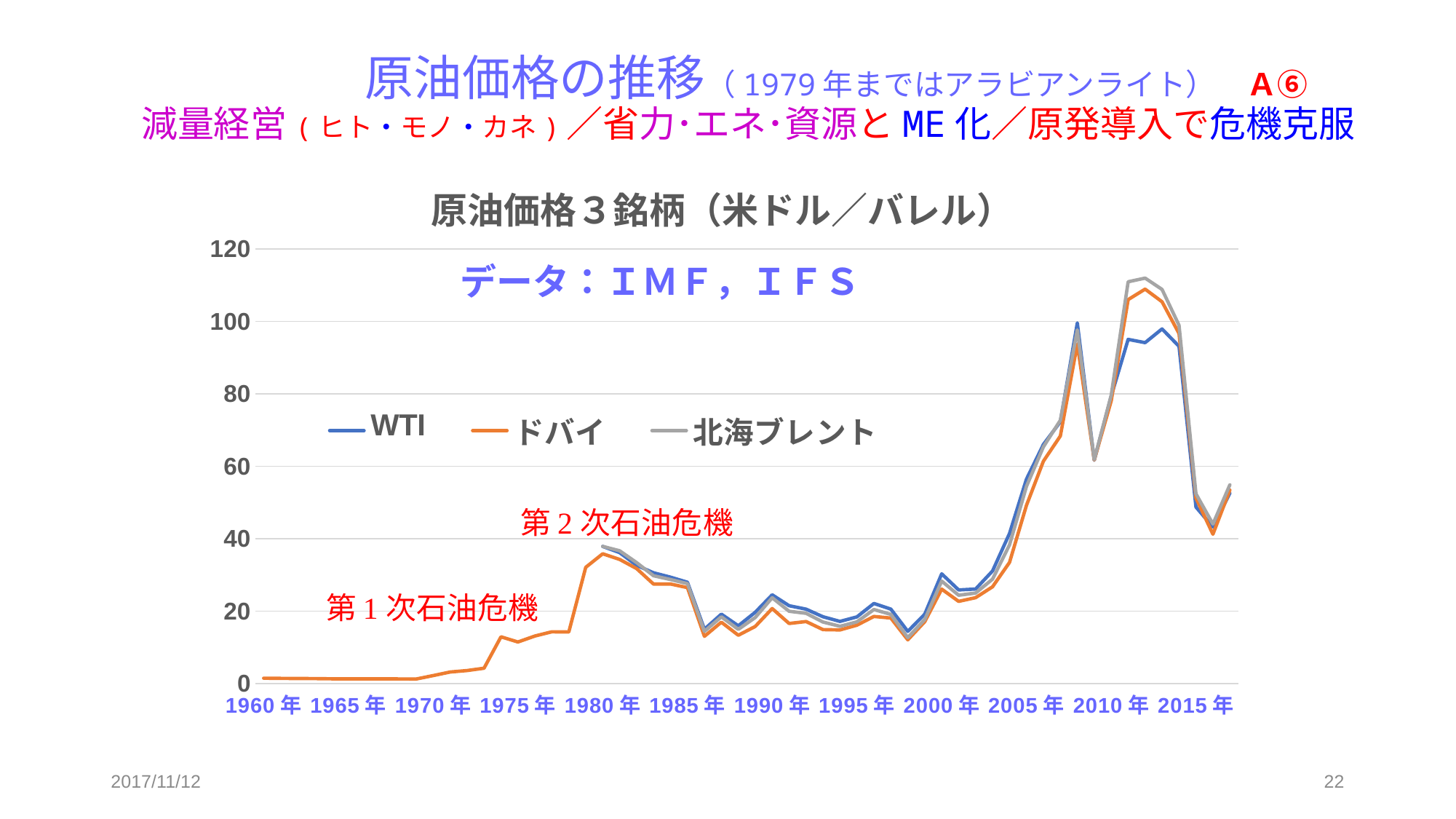

# 原油価格の推移（1979年まではアラビアンライト）　Ａ⑥ 　減量経営(ヒト・モノ・カネ)／省力･エネ･資源とME化／原発導入で危機克服

### Chart: 原油価格３銘柄（米ドル／バレル）

| Category | WTI | ドバイ | 北海ブレント |
|---|---|---|---|
| 1960年 | None | 1.5 | None |
|  | None | 1.45 | None |
|  | None | 1.42 | None |
|  | None | 1.4 | None |
|  | None | 1.33 | None |
| 1965年 | None | 1.33 | None |
|  | None | 1.33 | None |
|  | None | 1.33 | None |
|  | None | 1.3 | None |
|  | None | 1.28 | None |
| 1970年 | None | 2.23 | None |
|  | None | 3.21 | None |
|  | None | 3.61 | None |
|  | None | 4.25 | None |
|  | None | 12.93 | None |
| 1975年 | None | 11.5 | None |
|  | None | 13.14 | None |
|  | None | 14.31 | None |
|  | None | 14.26 | None |
|  | None | 32.11 | None |
| 1980年 | 37.88 | 35.85 | 37.89 |
|  | 36.17 | 34.29 | 36.68 |
|  | 32.67 | 31.76 | 33.42 |
|  | 30.6 | 27.48 | 29.78 |
|  | 29.39 | 27.51 | 28.74 |
| 1985年 | 27.99 | 26.51 | 27.61 |
|  | 15.02 | 13.06 | 14.43 |
|  | 19.19 | 16.96 | 18.44 |
|  | 15.97 | 13.36 | 14.98 |
|  | 19.69 | 15.78 | 18.25 |
| 1990年 | 24.52 | 20.73 | 23.71 |
|  | 21.51 | 16.61 | 19.98 |
|  | 20.56 | 17.14 | 19.41 |
|  | 18.46 | 14.91 | 17.0 |
|  | 17.18 | 14.83 | 15.83 |
| 1995年 | 18.43 | 16.13 | 17.06 |
|  | 22.13 | 18.54 | 20.45 |
|  | 20.59 | 18.1 | 19.12 |
|  | 14.42 | 12.09 | 12.72 |
|  | 19.17 | 17.08 | 17.7 |
| 2000年 | 30.32 | 26.09 | 28.31 |
|  | 25.87 | 22.71 | 24.41 |
|  | 26.12 | 23.73 | 25.0 |
|  | 31.1 | 26.73 | 28.85 |
|  | 41.45 | 33.46 | 38.3 |
| 2005年 | 56.44 | 49.2 | 54.43 |
|  | 66.05 | 61.43 | 65.39 |
|  | 72.29 | 68.37 | 72.71 |
|  | 99.59 | 93.78 | 97.66 |
|  | 61.69 | 61.75 | 61.86 |
| 2010年 | 79.4 | 78.06 | 79.63 |
|  | 95.05 | 106.03 | 110.95 |
|  | 94.14 | 108.92 | 111.96 |
|  | 97.93 | 105.43 | 108.84 |
|  | 93.13 | 96.66 | 98.94 |
| 2015年 | 48.75 | 51.23 | 52.4 |
2017/11/12
22